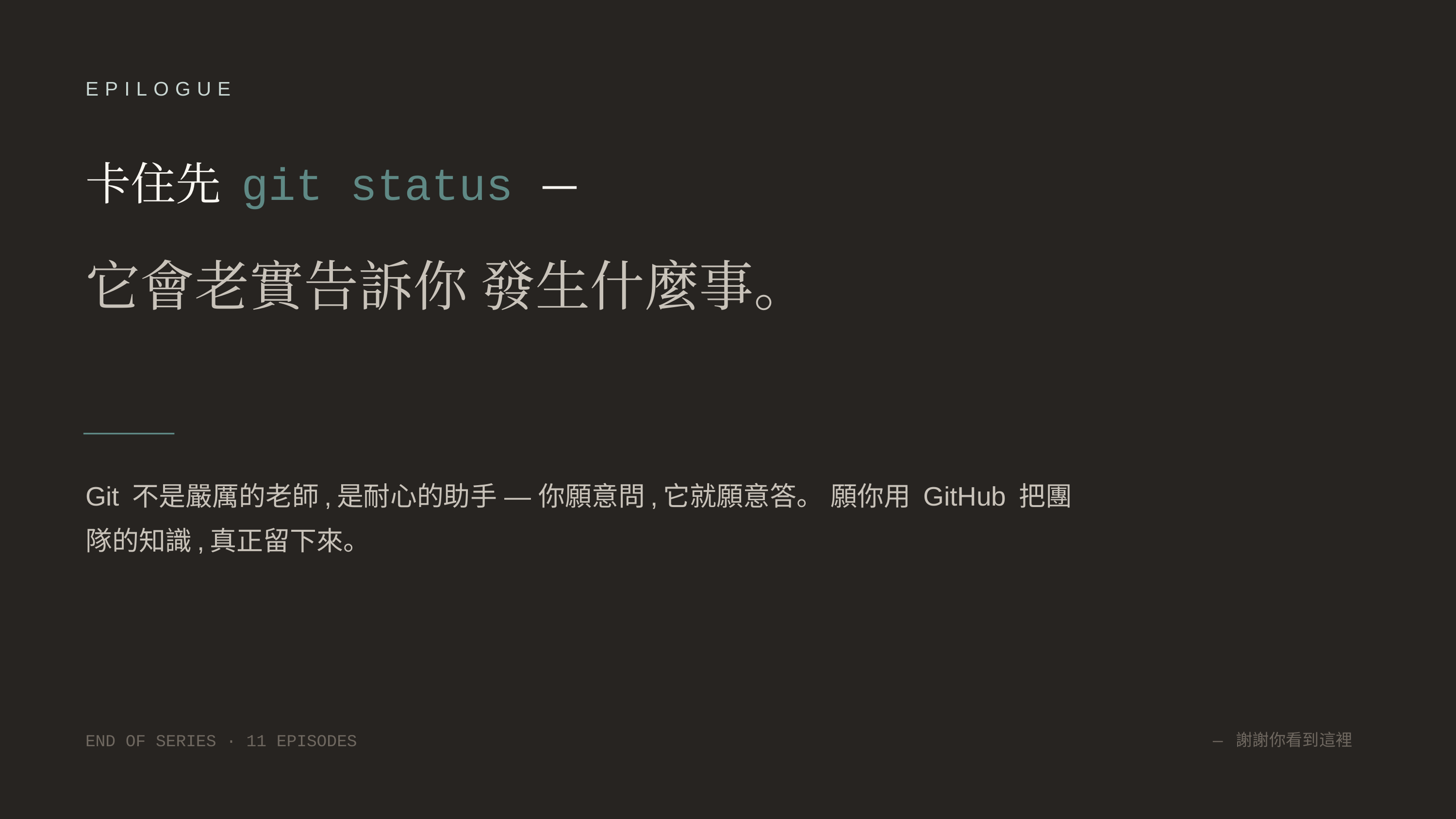

EPILOGUE
卡住先 git status —
它會老實告訴你 發生什麼事。

Git 不是嚴厲的老師,是耐心的助手 — 你願意問,它就願意答。 願你用 GitHub 把團隊的知識,真正留下來。
END OF SERIES · 11 EPISODES
— 謝謝你看到這裡